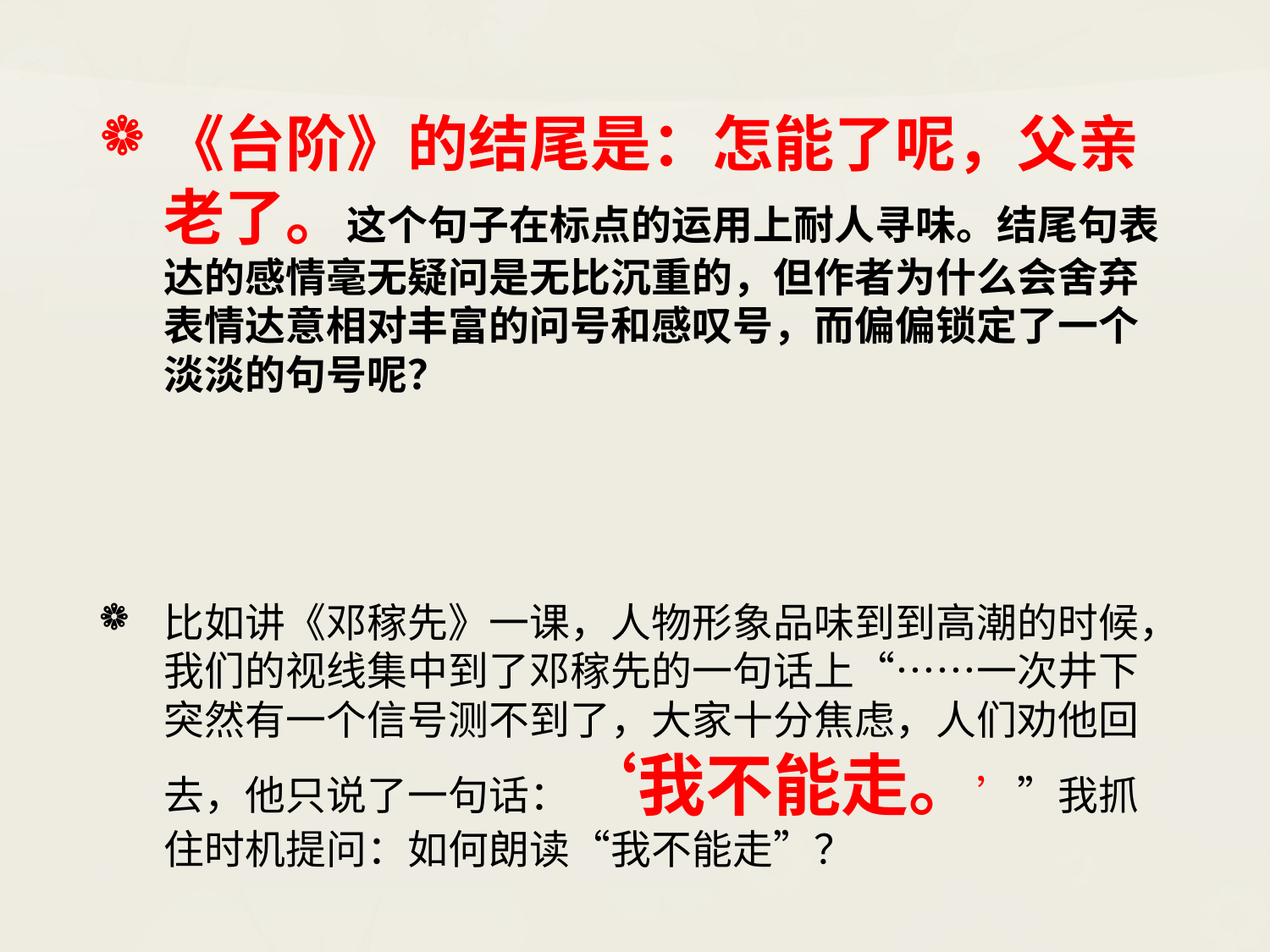

《台阶》的结尾是：怎能了呢，父亲老了。这个句子在标点的运用上耐人寻味。结尾句表达的感情毫无疑问是无比沉重的，但作者为什么会舍弃表情达意相对丰富的问号和感叹号，而偏偏锁定了一个淡淡的句号呢？

比如讲《邓稼先》一课，人物形象品味到到高潮的时候，我们的视线集中到了邓稼先的一句话上“……一次井下突然有一个信号测不到了，大家十分焦虑，人们劝他回去，他只说了一句话：‘我不能走。’”我抓住时机提问：如何朗读“我不能走”？